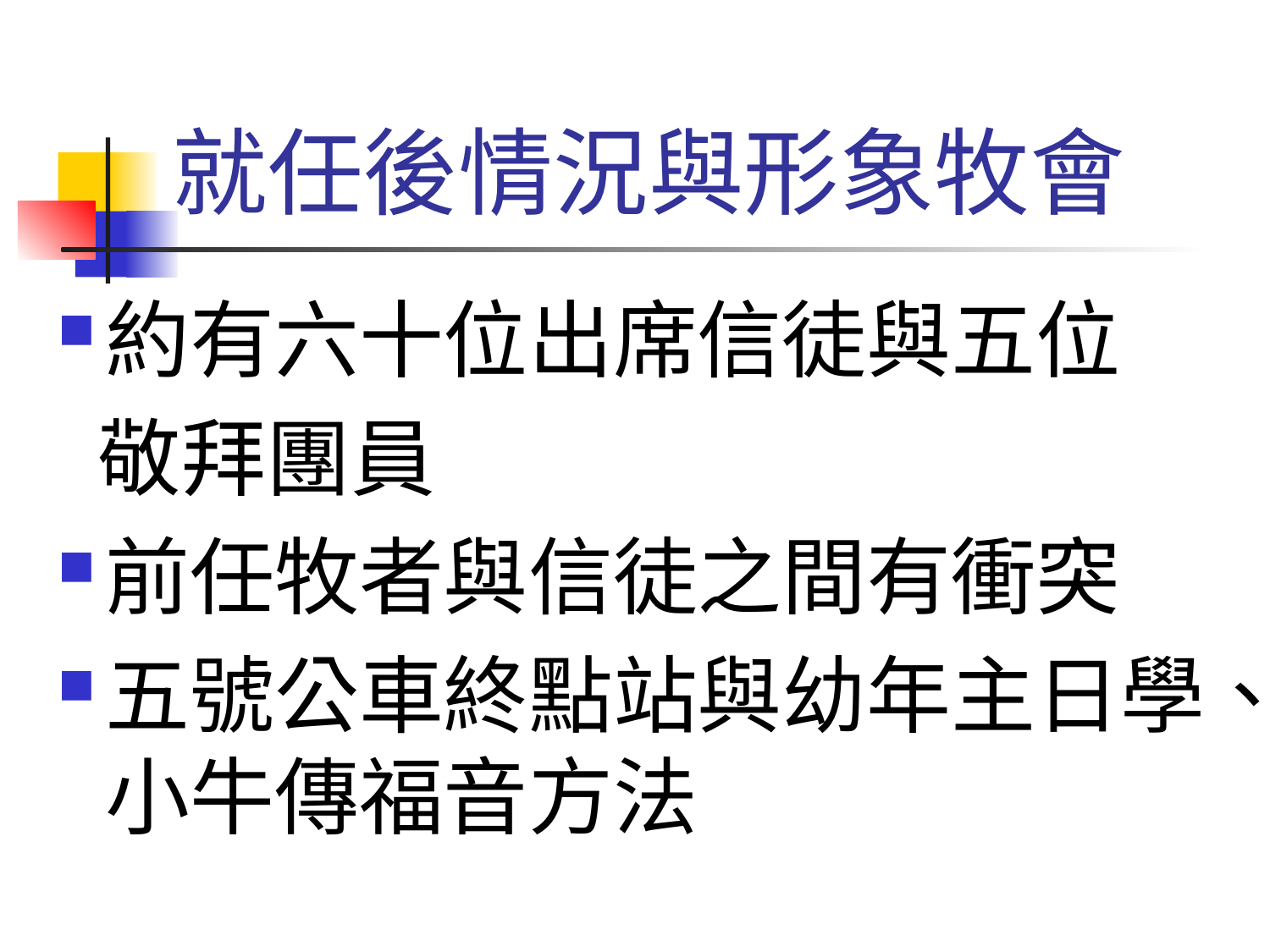

就任後情況與形象牧會
約有六十位出席信徒與五位
 敬拜團員
前任牧者與信徒之間有衝突
五號公車終點站與幼年主日學、小牛傳福音方法